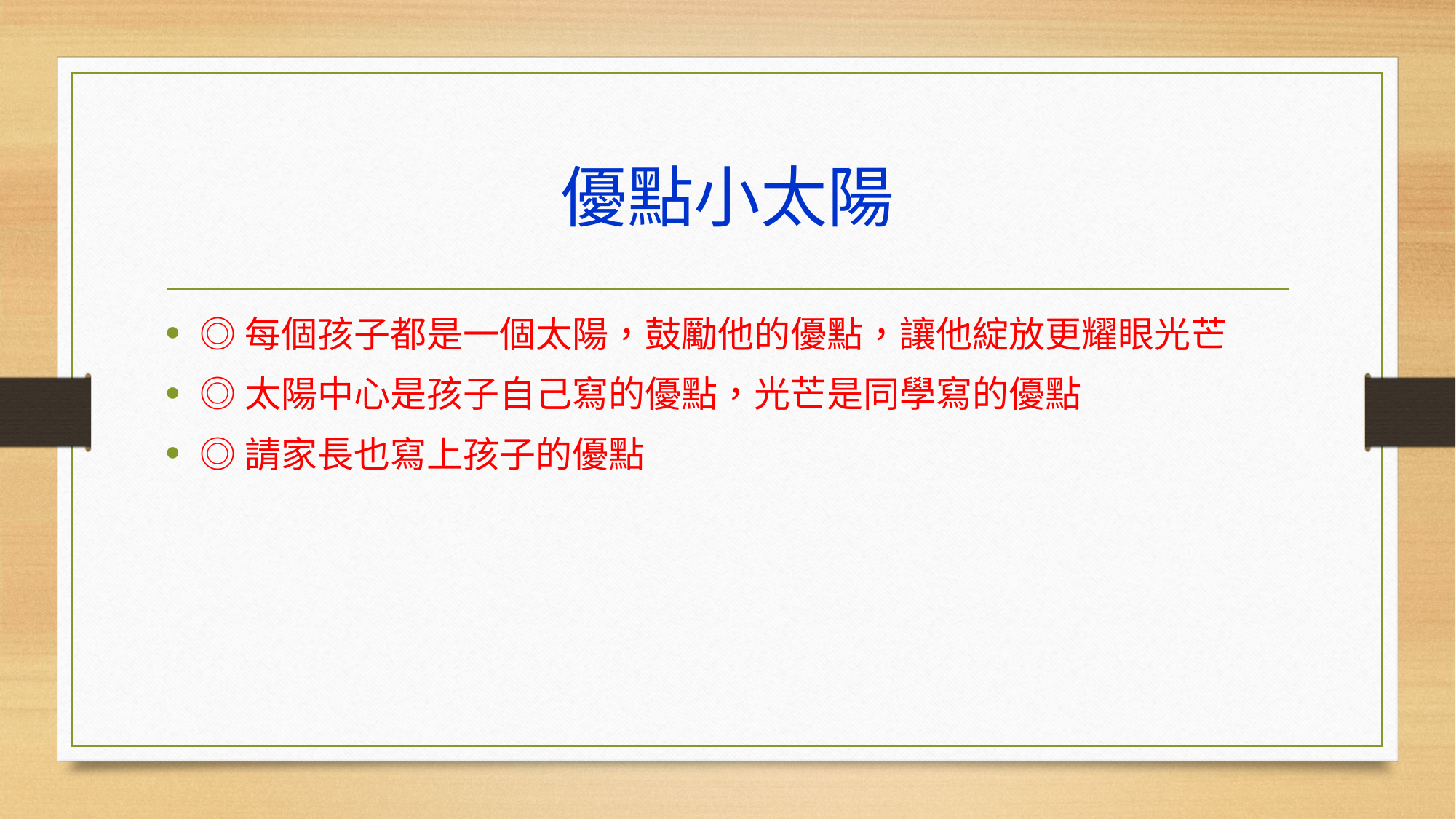

# 優點小太陽
◎每個孩子都是一個太陽，鼓勵他的優點，讓他綻放更耀眼光芒
◎太陽中心是孩子自己寫的優點，光芒是同學寫的優點
◎請家長也寫上孩子的優點